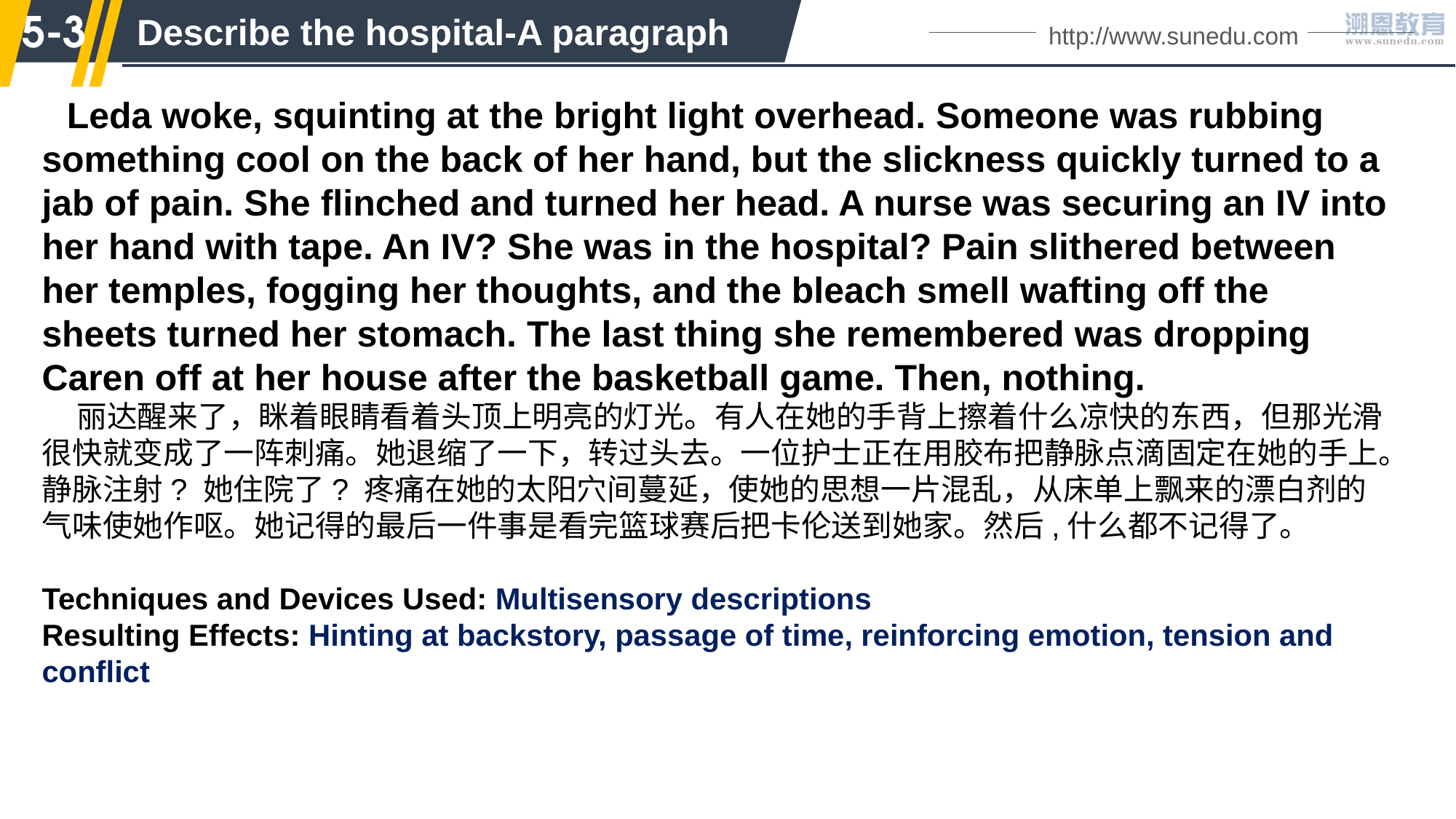

5-3

Describe the hospital-A paragraph
http://www.sunedu.com
   Leda woke, squinting at the bright light overhead. Someone was rubbing something cool on the back of her hand, but the slickness quickly turned to a jab of pain. She flinched and turned her head. A nurse was securing an IV into her hand with tape. An IV? She was in the hospital? Pain slithered between her temples, fogging her thoughts, and the bleach smell wafting off the sheets turned her stomach. The last thing she remembered was dropping Caren off at her house after the basketball game. Then, nothing.
    丽达醒来了，眯着眼睛看着头顶上明亮的灯光。有人在她的手背上擦着什么凉快的东西，但那光滑很快就变成了一阵刺痛。她退缩了一下，转过头去。一位护士正在用胶布把静脉点滴固定在她的手上。静脉注射? 她住院了? 疼痛在她的太阳穴间蔓延，使她的思想一片混乱，从床单上飘来的漂白剂的气味使她作呕。她记得的最后一件事是看完篮球赛后把卡伦送到她家。然后,什么都不记得了。

Techniques and Devices Used: Multisensory descriptions
Resulting Effects: Hinting at backstory, passage of time, reinforcing emotion, tension and conflict